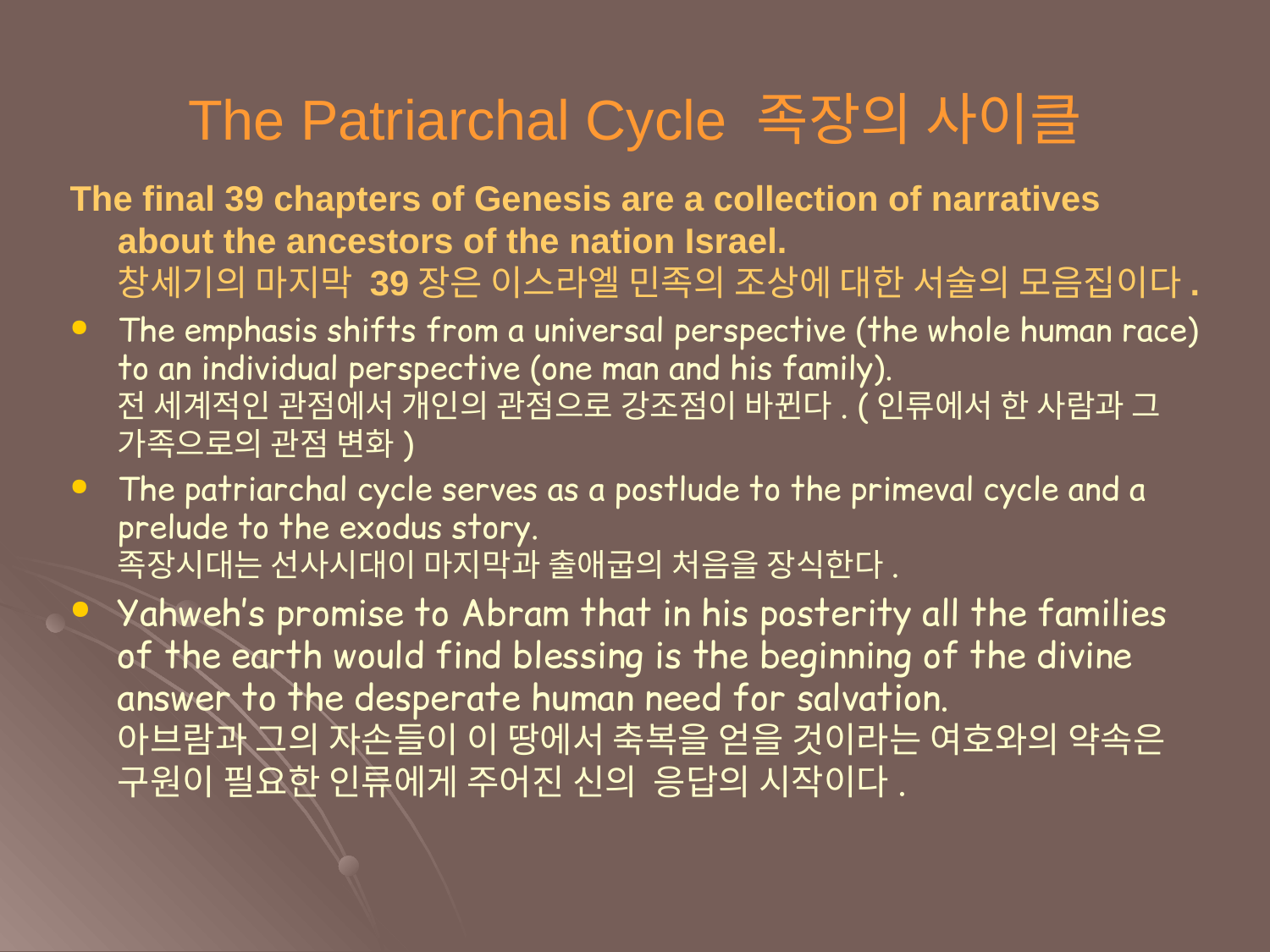

The Patriarchal Cycle 족장의 사이클
The final 39 chapters of Genesis are a collection of narratives about the ancestors of the nation Israel.
창세기의 마지막 39장은 이스라엘 민족의 조상에 대한 서술의 모음집이다.
The emphasis shifts from a universal perspective (the whole human race) to an individual perspective (one man and his family).
전 세계적인 관점에서 개인의 관점으로 강조점이 바뀐다. (인류에서 한 사람과 그 가족으로의 관점 변화)
The patriarchal cycle serves as a postlude to the primeval cycle and a prelude to the exodus story.
족장시대는 선사시대이 마지막과 출애굽의 처음을 장식한다.
Yahweh’s promise to Abram that in his posterity all the families of the earth would find blessing is the beginning of the divine answer to the desperate human need for salvation.
아브람과 그의 자손들이 이 땅에서 축복을 얻을 것이라는 여호와의 약속은 구원이 필요한 인류에게 주어진 신의  응답의 시작이다.